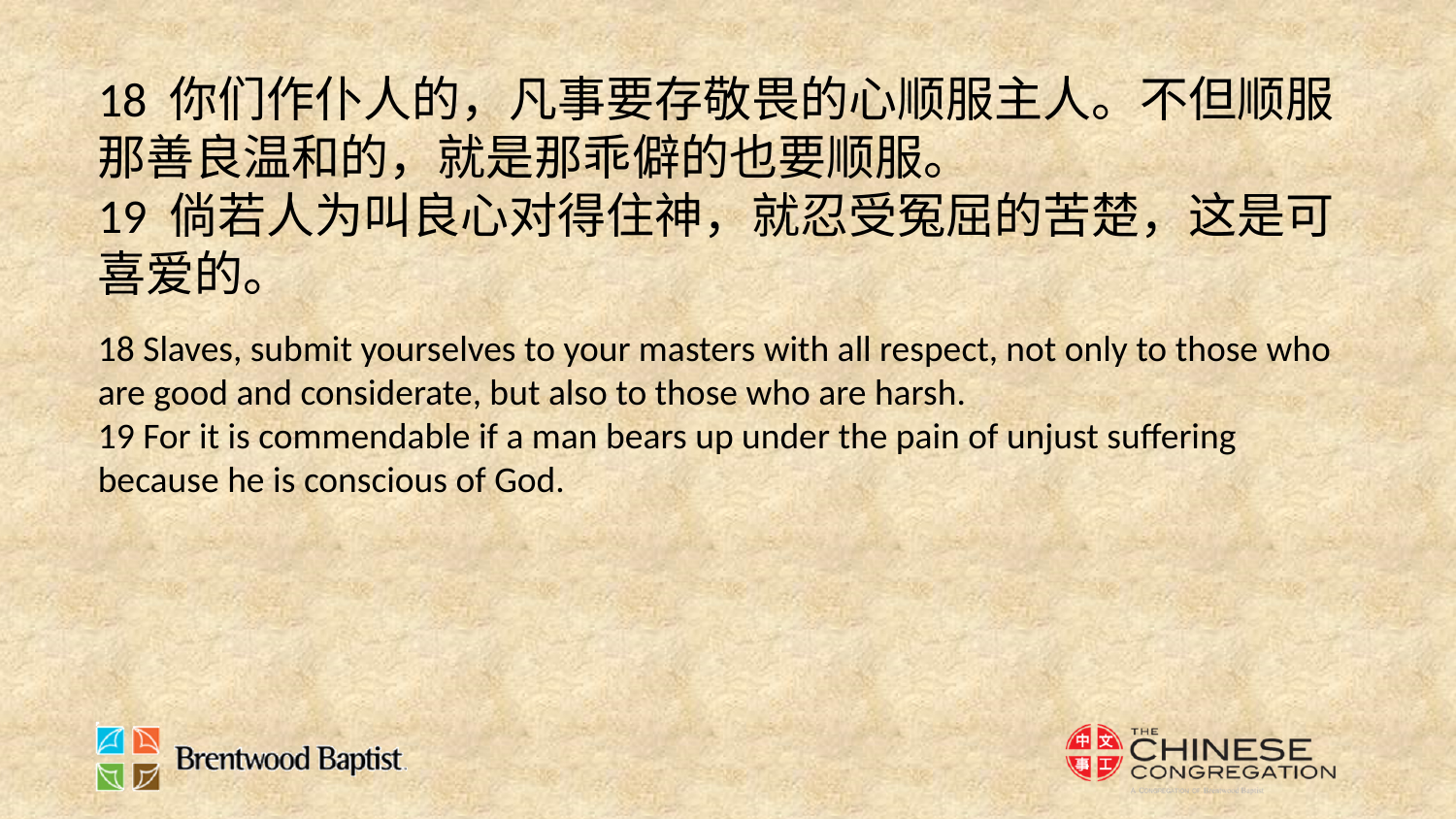

18 你们作仆人的，凡事要存敬畏的心顺服主人。不但顺服那善良温和的，就是那乖僻的也要顺服。
19 倘若人为叫良心对得住神，就忍受冤屈的苦楚，这是可喜爱的。

18 Slaves, submit yourselves to your masters with all respect, not only to those who are good and considerate, but also to those who are harsh.
19 For it is commendable if a man bears up under the pain of unjust suffering because he is conscious of God.